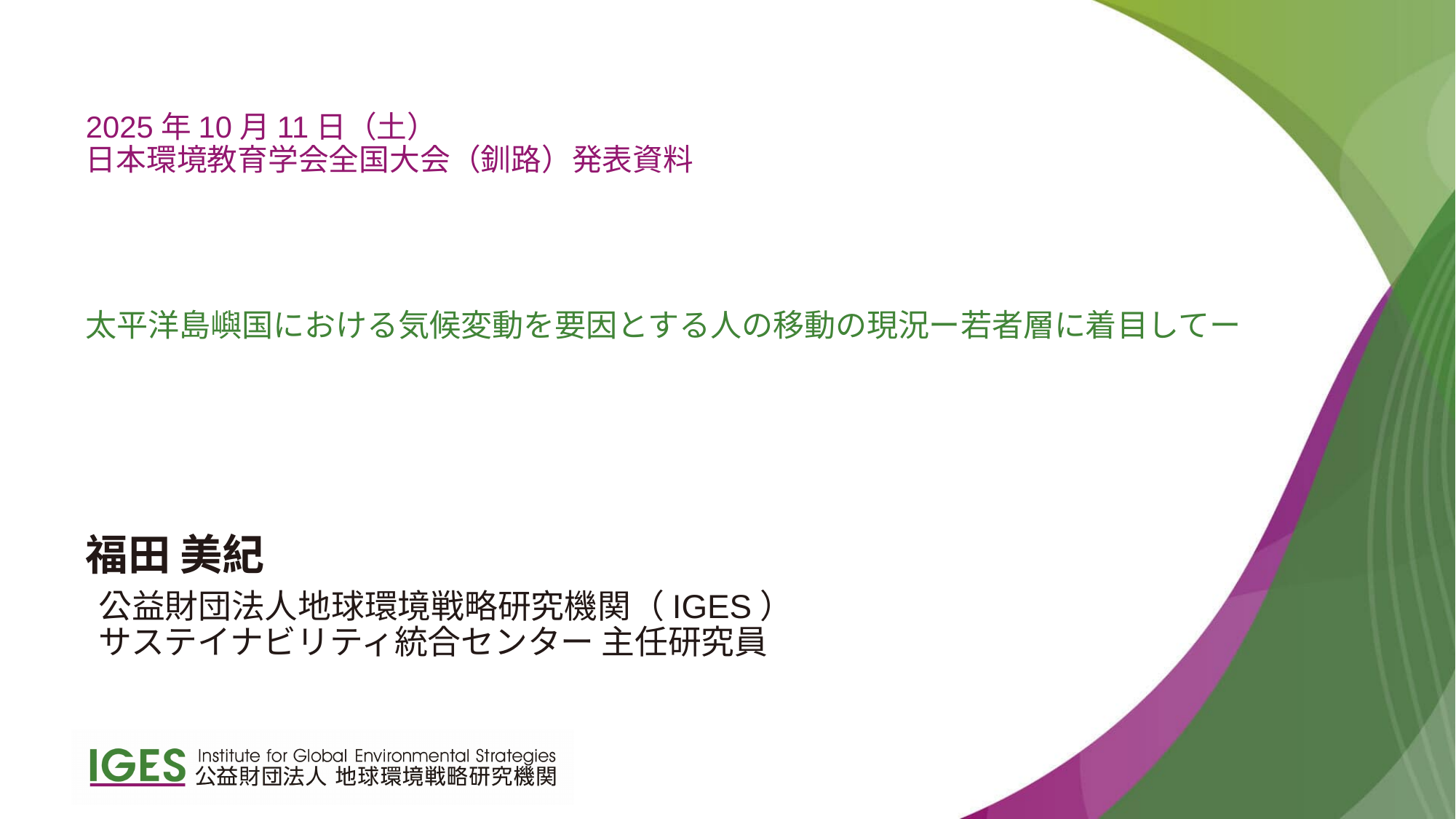

2025年10月11日（土）
日本環境教育学会全国大会（釧路）発表資料
太平洋島嶼国における気候変動を要因とする人の移動の現況ー若者層に着目してー
福田 美紀
公益財団法人地球環境戦略研究機関（IGES）
サステイナビリティ統合センター 主任研究員